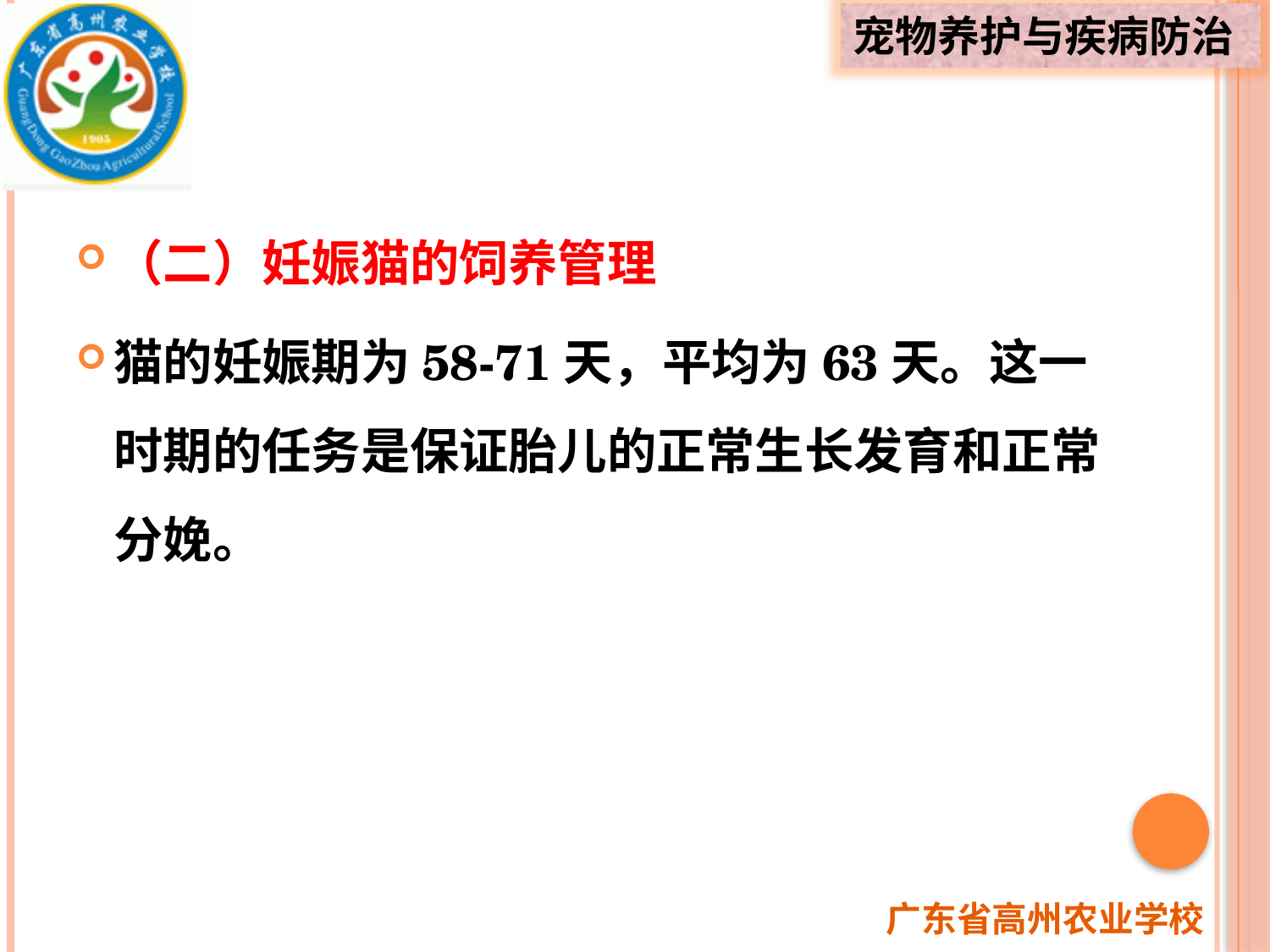

（二）妊娠猫的饲养管理
猫的妊娠期为58-71天，平均为63天。这一时期的任务是保证胎儿的正常生长发育和正常分娩。